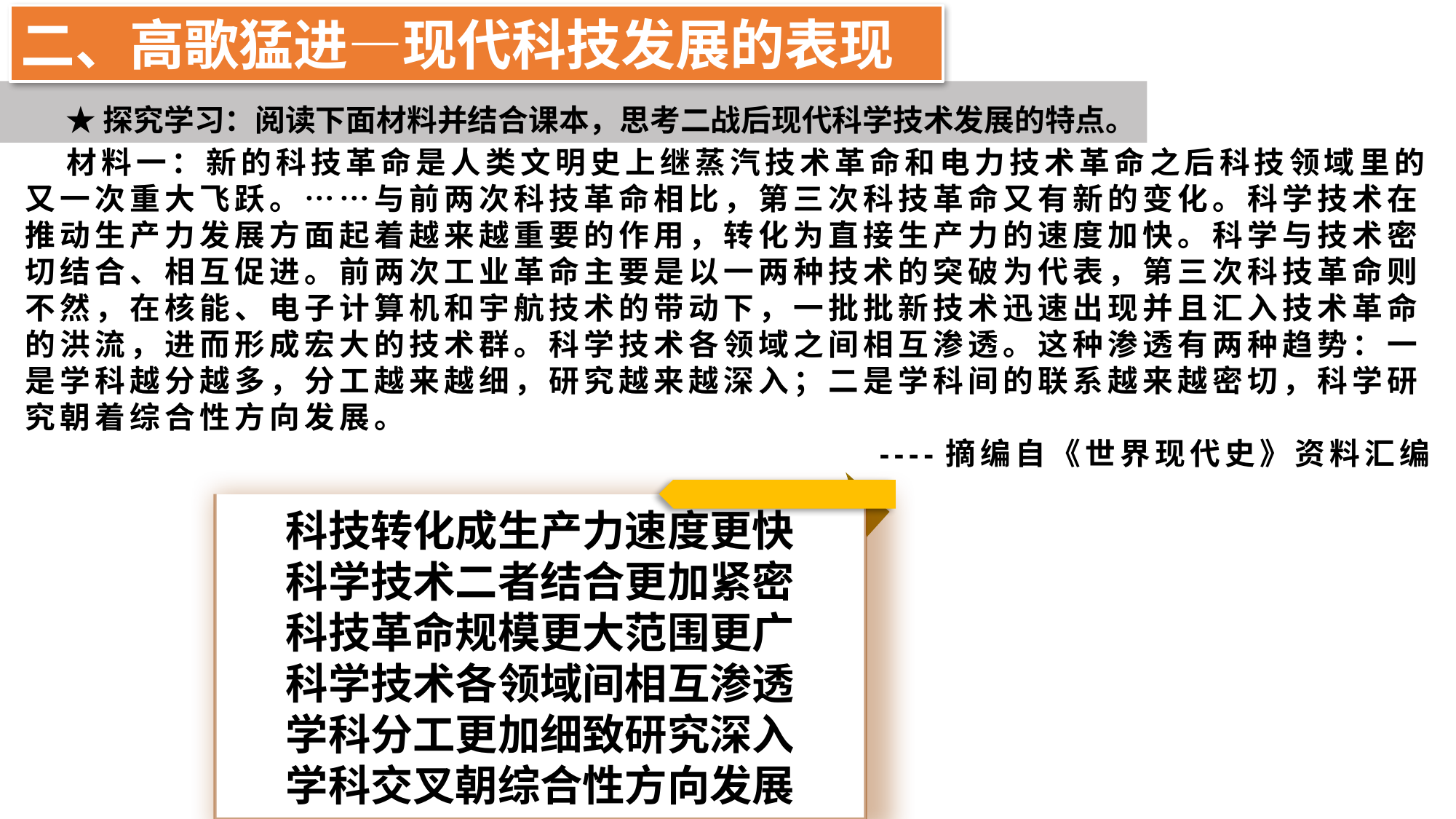

二、高歌猛进—现代科技发展的表现
★探究学习：阅读下面材料并结合课本，思考二战后现代科学技术发展的特点。
   材料一：新的科技革命是人类文明史上继蒸汽技术革命和电力技术革命之后科技领域里的又一次重大飞跃。……与前两次科技革命相比，第三次科技革命又有新的变化。科学技术在推动生产力发展方面起着越来越重要的作用，转化为直接生产力的速度加快。科学与技术密切结合、相互促进。前两次工业革命主要是以一两种技术的突破为代表，第三次科技革命则不然，在核能、电子计算机和宇航技术的带动下，一批批新技术迅速出现并且汇入技术革命的洪流，进而形成宏大的技术群。科学技术各领域之间相互渗透。这种渗透有两种趋势：一是学科越分越多，分工越来越细，研究越来越深入；二是学科间的联系越来越密切，科学研究朝着综合性方向发展。
----摘编自《世界现代史》资料汇编

科技转化成生产力速度更快
科学技术二者结合更加紧密
科技革命规模更大范围更广
科学技术各领域间相互渗透
学科分工更加细致研究深入
学科交叉朝综合性方向发展